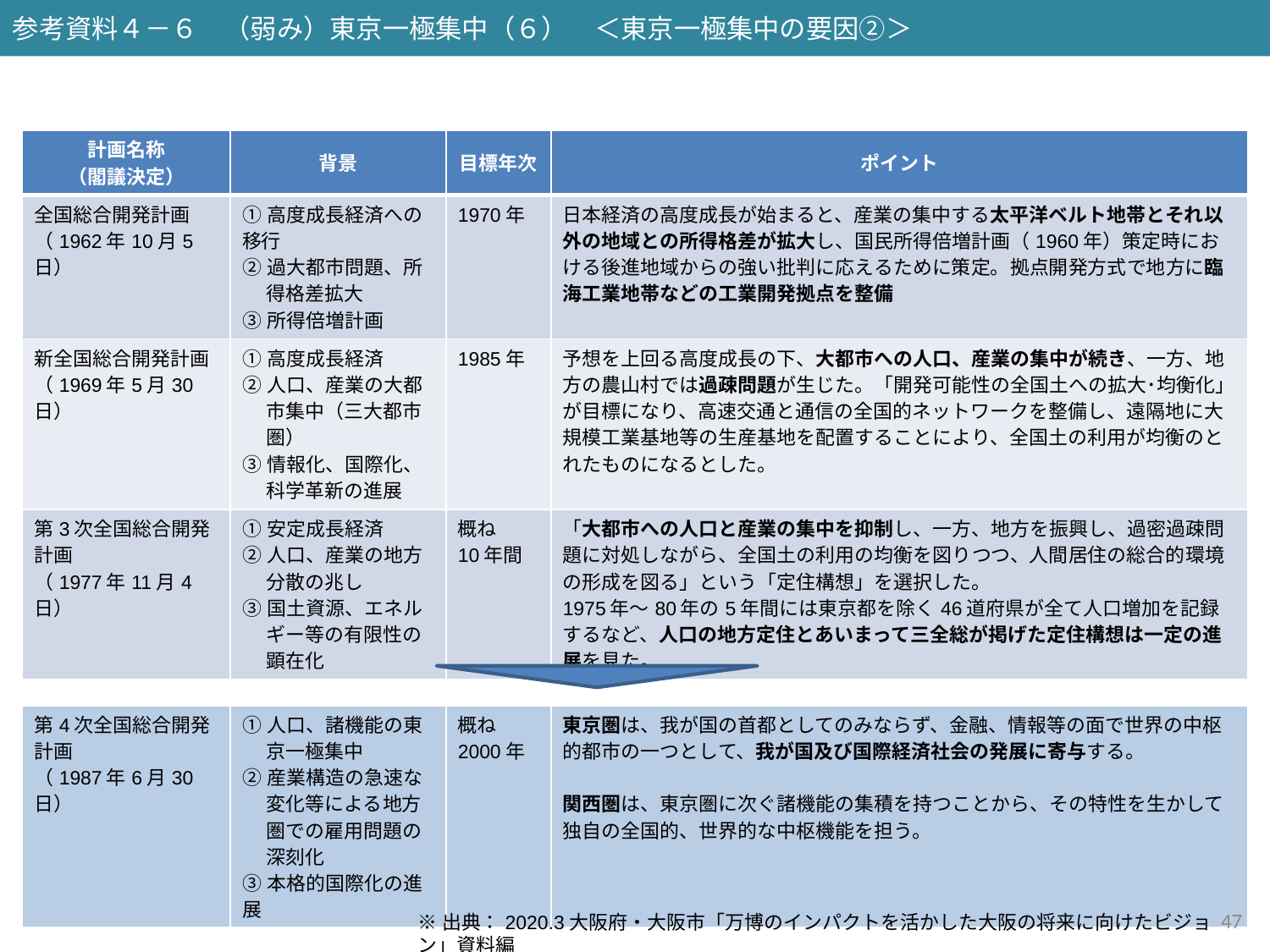

参考資料４－６　（弱み）東京一極集中（６）　＜東京一極集中の要因②＞
| 計画名称 （閣議決定） | 背景 | 目標年次 | ポイント |
| --- | --- | --- | --- |
| 全国総合開発計画 （1962年10月5日） | ①高度成長経済への移行 ②過大都市問題、所得格差拡大 ③所得倍増計画 | 1970年 | 日本経済の高度成長が始まると、産業の集中する太平洋ベルト地帯とそれ以外の地域との所得格差が拡大し、国民所得倍増計画（1960年）策定時における後進地域からの強い批判に応えるために策定。拠点開発方式で地方に臨海工業地帯などの工業開発拠点を整備 |
| 新全国総合開発計画 （1969年5月30日） | ①高度成長経済 ②人口、産業の大都市集中（三大都市圏） ③情報化、国際化、科学革新の進展 | 1985年 | 予想を上回る高度成長の下、大都市への人口、産業の集中が続き、一方、地方の農山村では過疎問題が生じた。「開発可能性の全国土への拡大･均衡化」が目標になり、高速交通と通信の全国的ネットワークを整備し、遠隔地に大規模工業基地等の生産基地を配置することにより、全国土の利用が均衡のとれたものになるとした。 |
| 第3次全国総合開発計画 （1977年11月4日） | ①安定成長経済 ②人口、産業の地方分散の兆し ③国土資源、エネルギー等の有限性の顕在化 | 概ね 10年間 | 「大都市への人口と産業の集中を抑制し、一方、地方を振興し、過密過疎問題に対処しながら、全国土の利用の均衡を図りつつ、人間居住の総合的環境の形成を図る」という「定住構想」を選択した。 1975年～80年の5年間には東京都を除く46道府県が全て人口増加を記録するなど、人口の地方定住とあいまって三全総が掲げた定住構想は一定の進展を見た。 |

| 第4次全国総合開発計画 （1987年6月30日） | ①人口、諸機能の東京一極集中 ②産業構造の急速な変化等による地方圏での雇用問題の深刻化 ③本格的国際化の進展 | 概ね 2000年 | 東京圏は、我が国の首都としてのみならず、金融、情報等の面で世界の中枢的都市の一つとして、我が国及び国際経済社会の発展に寄与する。 関西圏は、東京圏に次ぐ諸機能の集積を持つことから、その特性を生かして独自の全国的、世界的な中枢機能を担う。 |
| --- | --- | --- | --- |
47
※出典：2020.3大阪府・大阪市「万博のインパクトを活かした大阪の将来に向けたビジョン」資料編